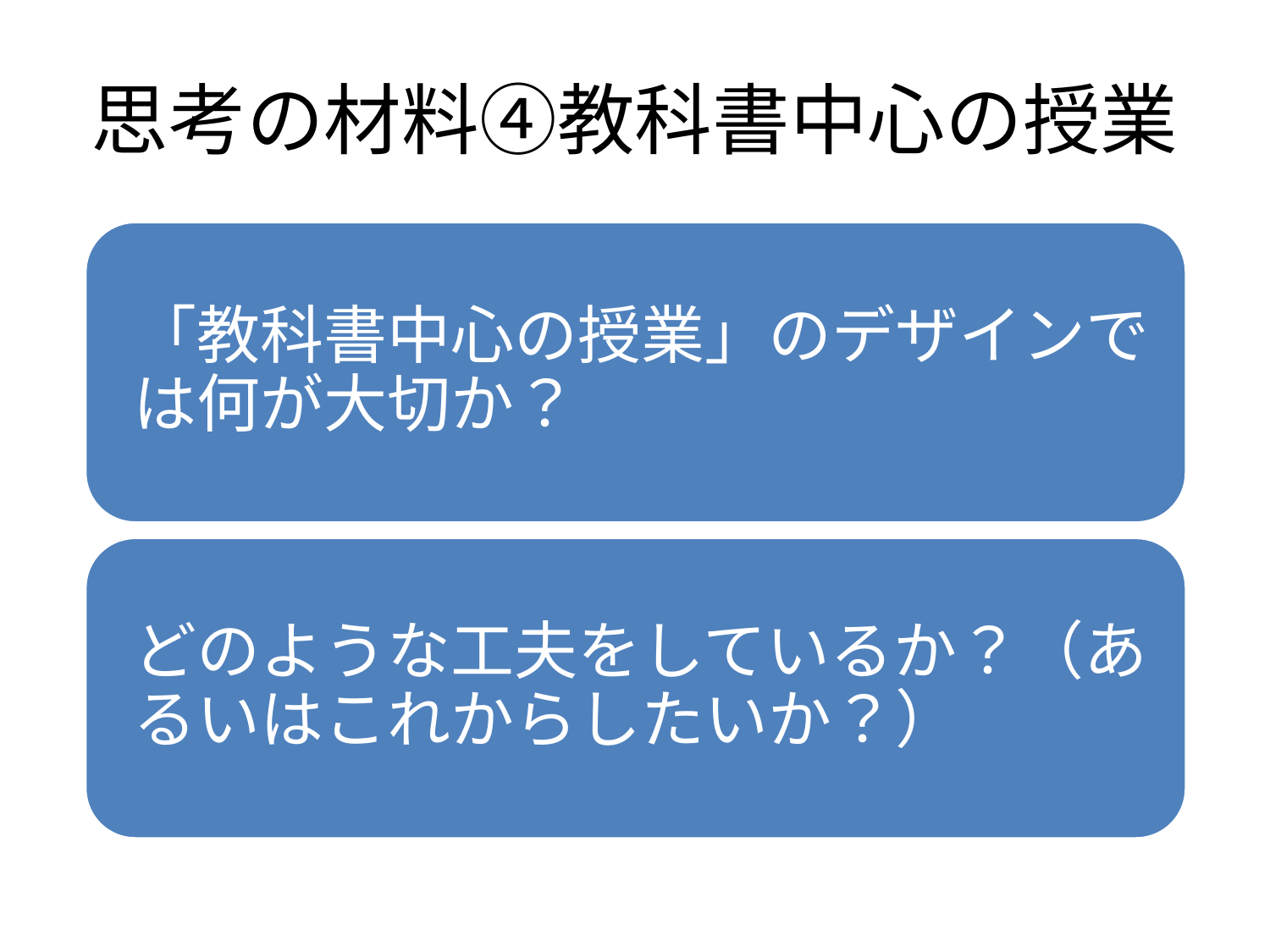

# 思考の材料④教科書中心の授業
「教科書中心の授業」のデザインでは何が大切か？
どのような工夫をしているか？（あるいはこれからしたいか？）